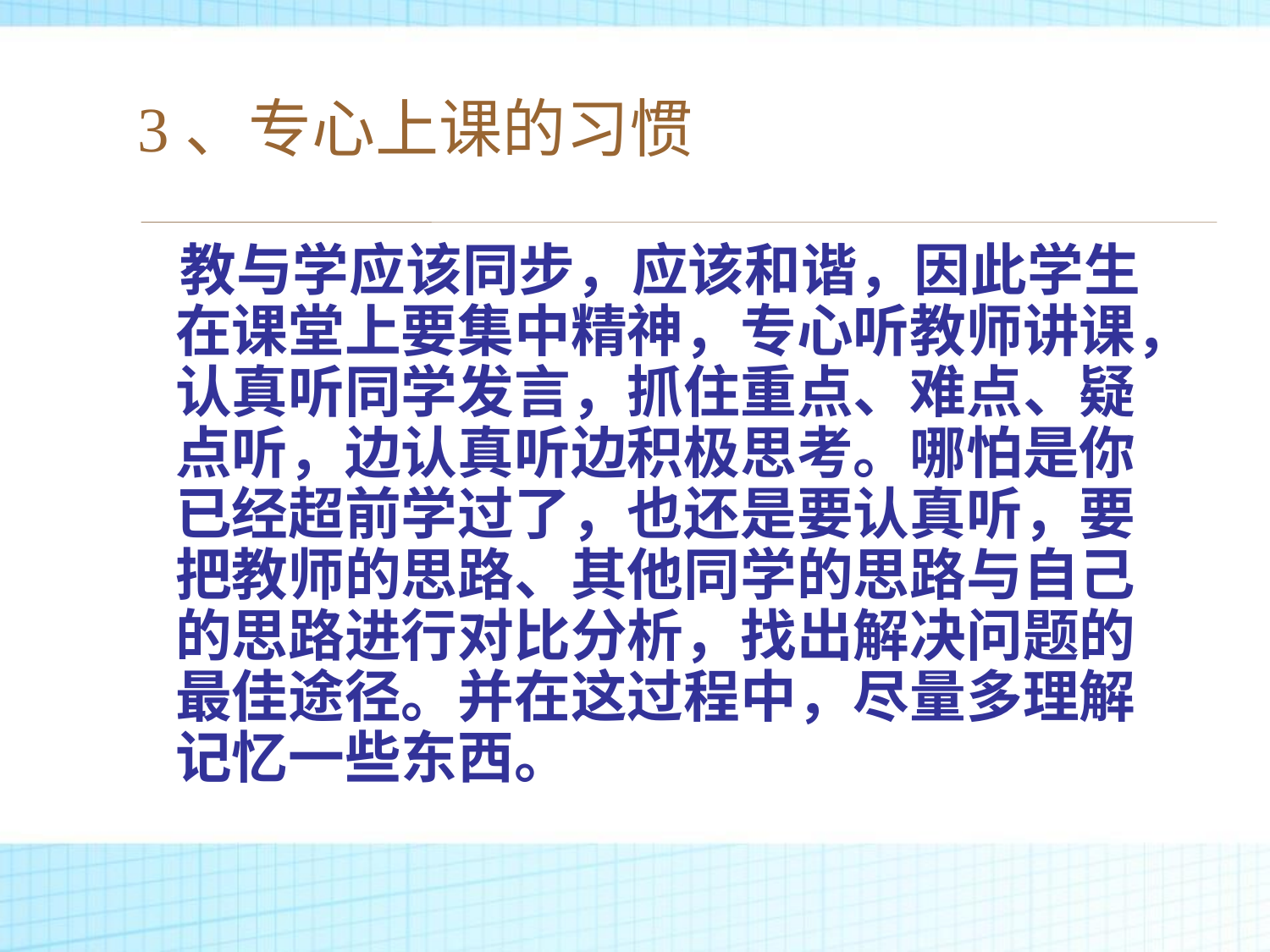

# 3、专心上课的习惯
   教与学应该同步，应该和谐，因此学生在课堂上要集中精神，专心听教师讲课，认真听同学发言，抓住重点、难点、疑点听，边认真听边积极思考。哪怕是你已经超前学过了，也还是要认真听，要把教师的思路、其他同学的思路与自己的思路进行对比分析，找出解决问题的最佳途径。并在这过程中，尽量多理解记忆一些东西。